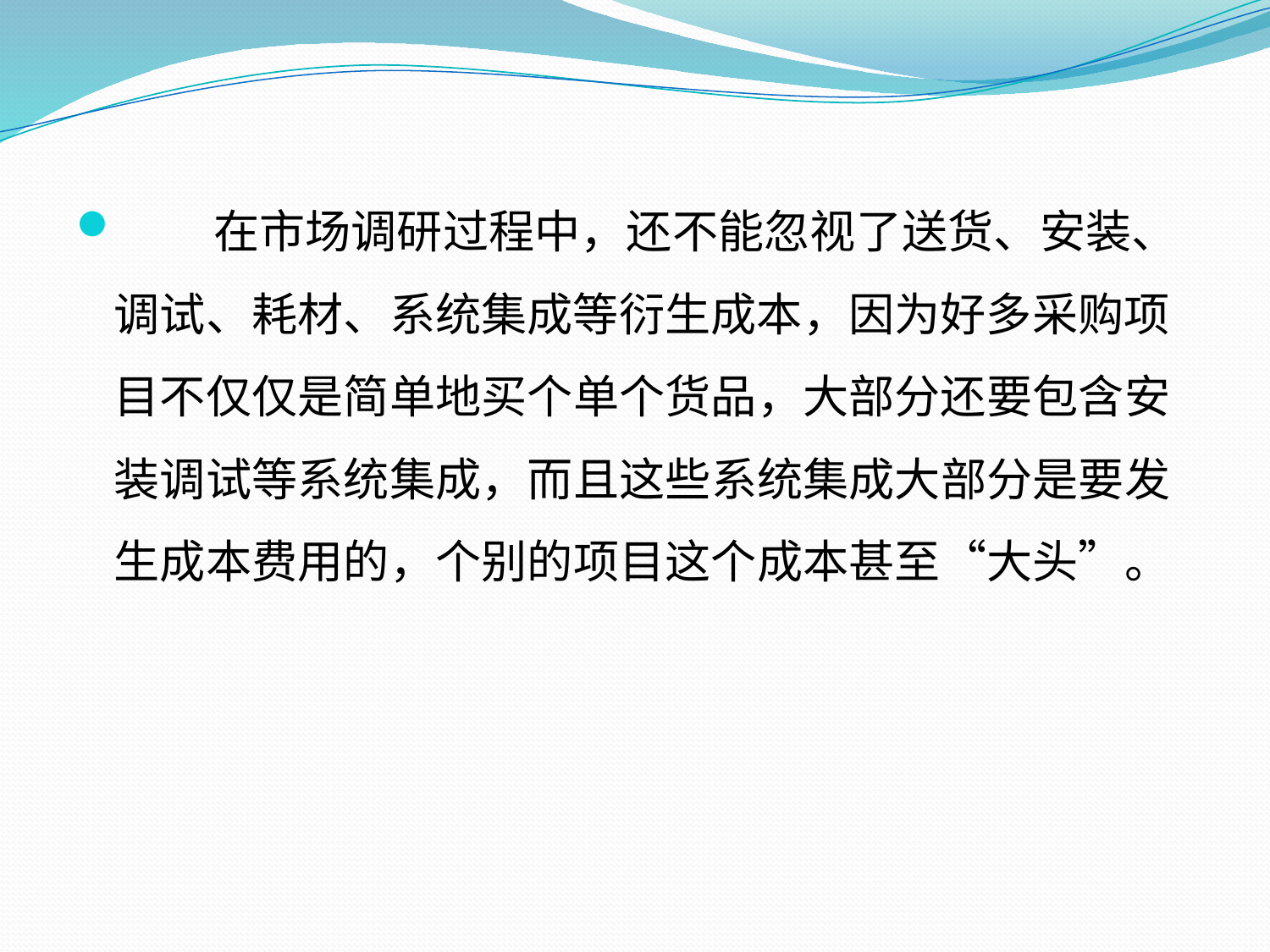

#
        在市场调研过程中，还不能忽视了送货、安装、调试、耗材、系统集成等衍生成本，因为好多采购项目不仅仅是简单地买个单个货品，大部分还要包含安装调试等系统集成，而且这些系统集成大部分是要发生成本费用的，个别的项目这个成本甚至“大头”。